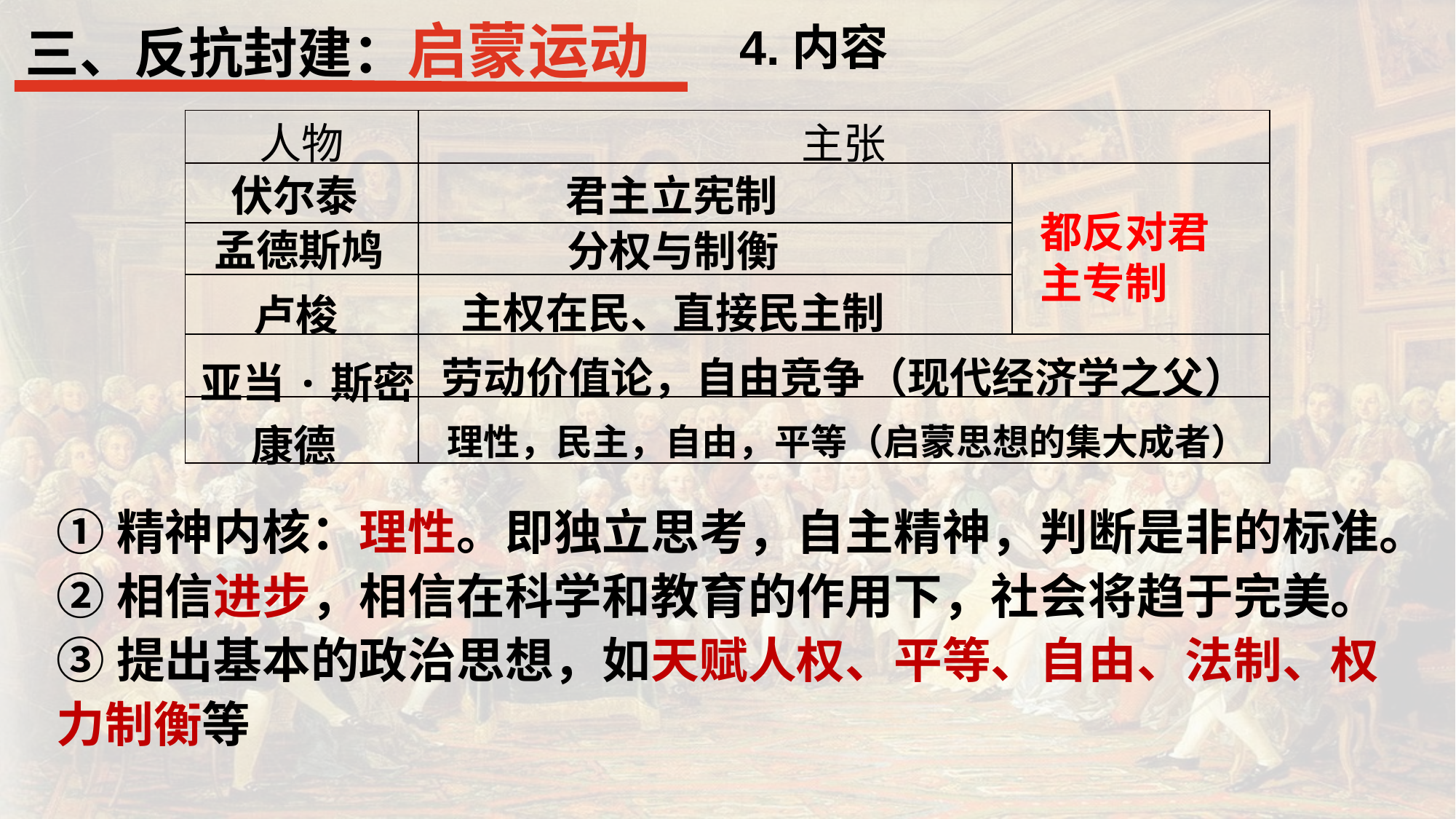

三、反抗封建：启蒙运动

4.内容
| 人物 | 主张 |  |  |
| --- | --- | --- | --- |
|  |  |  |  |
|  |  |  |  |
|  |  |  |  |
|  |  |  |  |
|  |  |  |  |
君主立宪制
伏尔泰
都反对君主专制
孟德斯鸠
分权与制衡
主权在民、直接民主制
卢梭
劳动价值论，自由竞争（现代经济学之父）
亚当·斯密
康德
理性，民主，自由，平等（启蒙思想的集大成者）
①精神内核：理性。即独立思考，自主精神，判断是非的标准。
②相信进步，相信在科学和教育的作用下，社会将趋于完美。
③提出基本的政治思想，如天赋人权、平等、自由、法制、权力制衡等